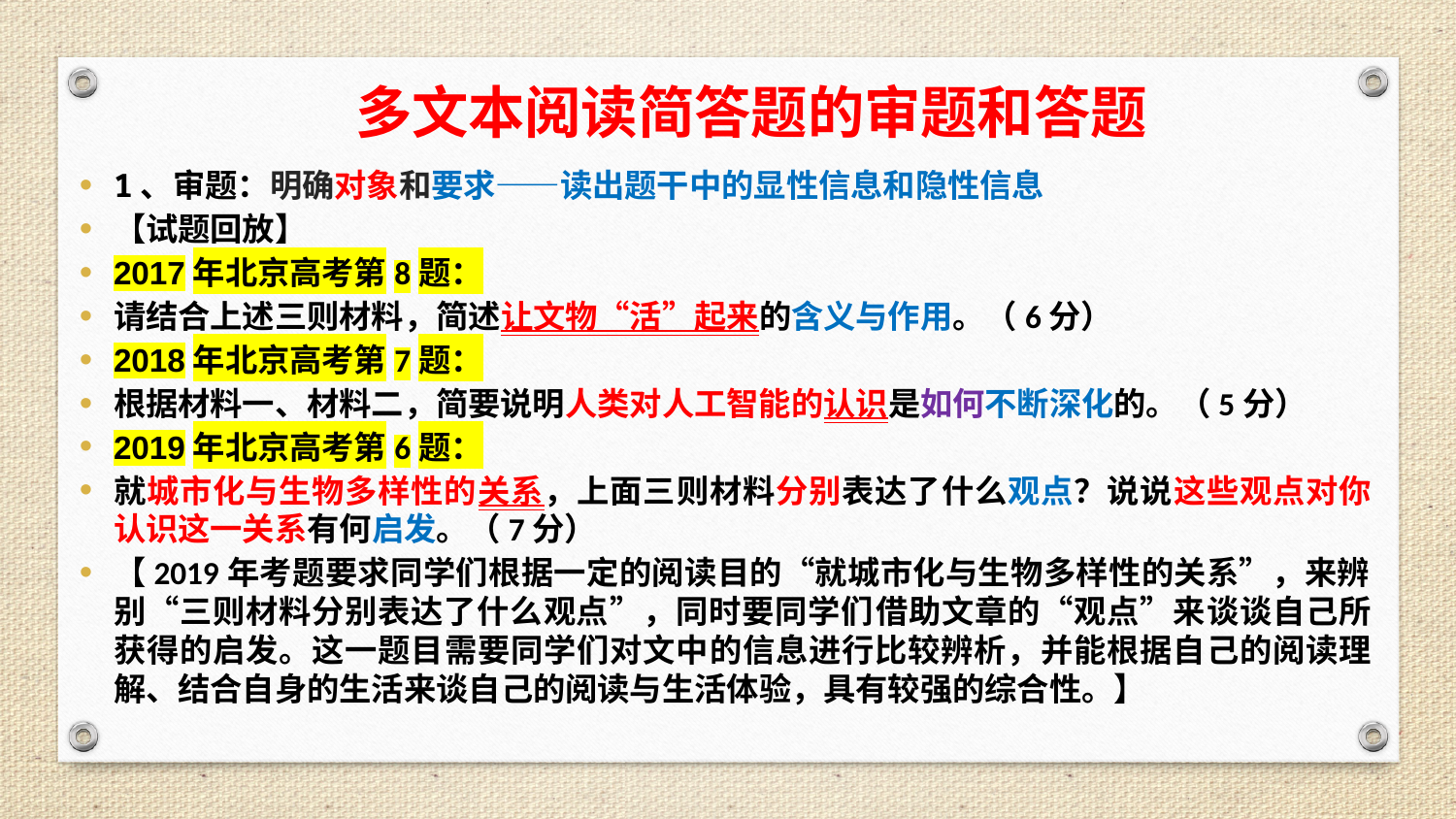

# 多文本阅读简答题的审题和答题
1、审题：明确对象和要求——读出题干中的显性信息和隐性信息
【试题回放】
2017年北京高考第8题：
请结合上述三则材料，简述让文物“活”起来的含义与作用。（6分）
2018年北京高考第7题：
根据材料一、材料二，简要说明人类对人工智能的认识是如何不断深化的。（5分）
2019年北京高考第6题：
就城市化与生物多样性的关系，上面三则材料分别表达了什么观点？说说这些观点对你认识这一关系有何启发。（7分）
【2019年考题要求同学们根据一定的阅读目的“就城市化与生物多样性的关系”，来辨别“三则材料分别表达了什么观点”，同时要同学们借助文章的“观点”来谈谈自己所获得的启发。这一题目需要同学们对文中的信息进行比较辨析，并能根据自己的阅读理解、结合自身的生活来谈自己的阅读与生活体验，具有较强的综合性。】